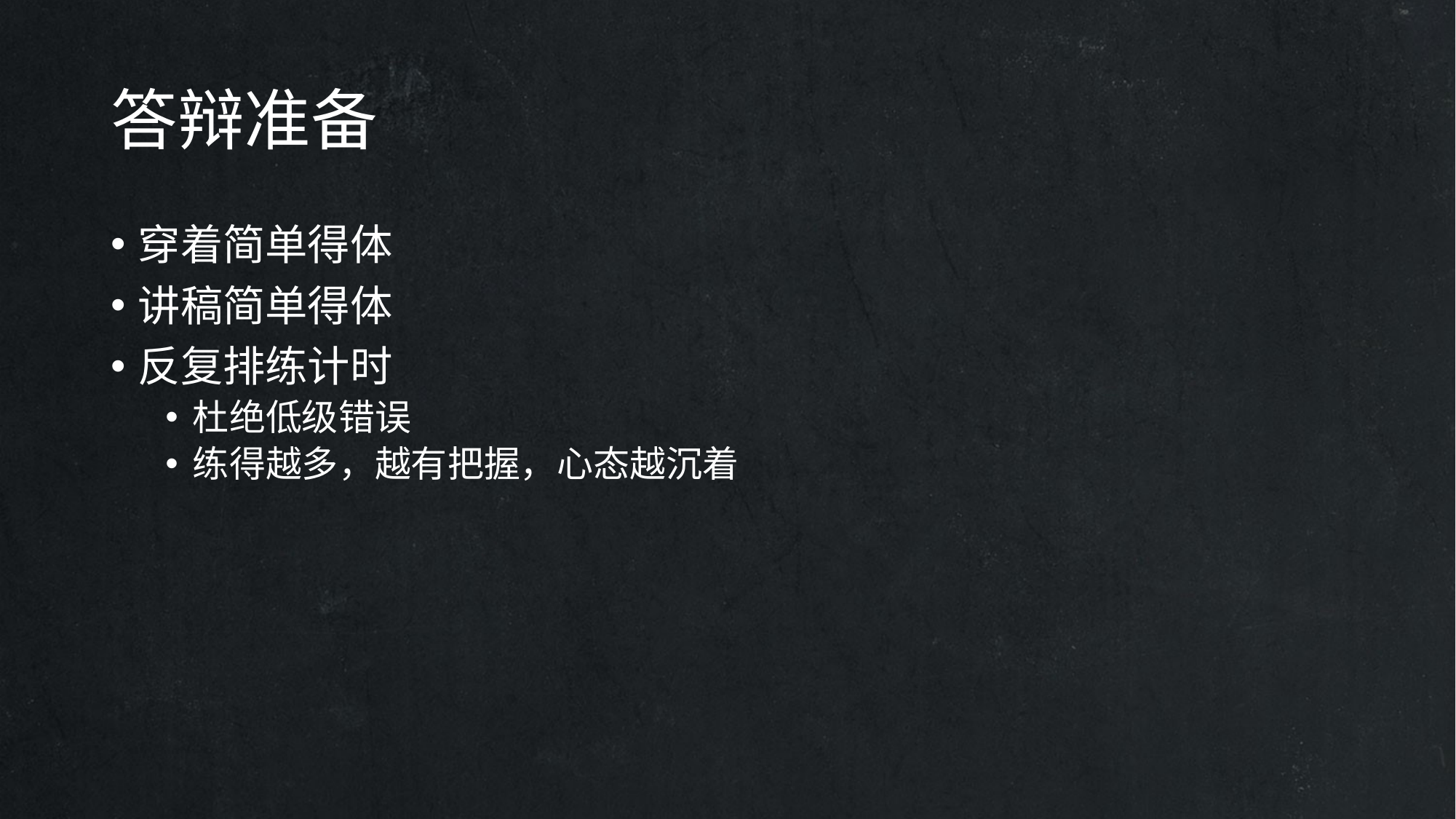

# 答辩准备
穿着简单得体
讲稿简单得体
反复排练计时
杜绝低级错误
练得越多，越有把握，心态越沉着